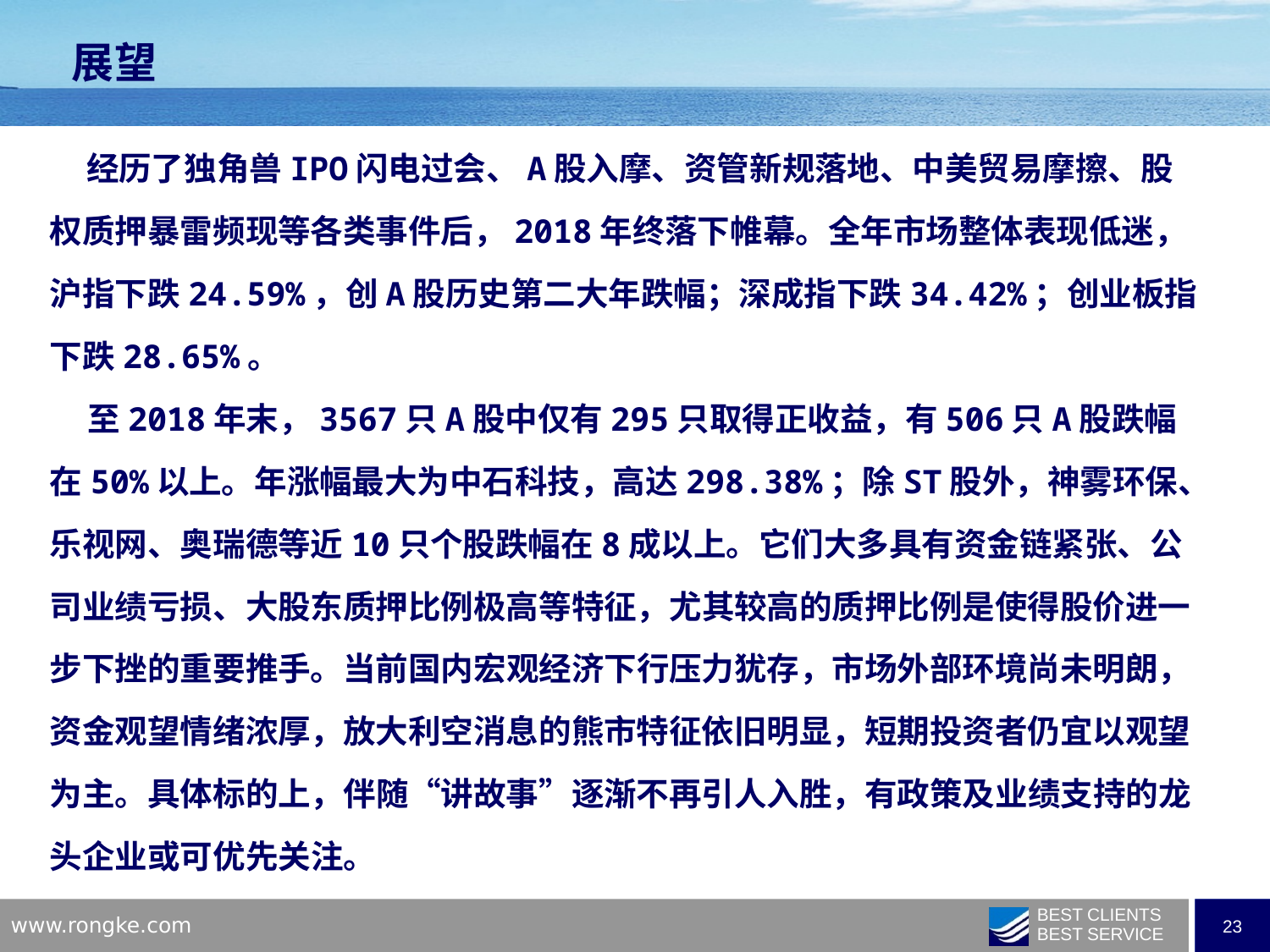

展望
    经历了独角兽IPO闪电过会、A股入摩、资管新规落地、中美贸易摩擦、股权质押暴雷频现等各类事件后，2018年终落下帷幕。全年市场整体表现低迷，沪指下跌24.59%，创A股历史第二大年跌幅；深成指下跌34.42%；创业板指下跌28.65%。
    至2018年末，3567只A股中仅有295只取得正收益，有506只A股跌幅在50%以上。年涨幅最大为中石科技，高达298.38%；除ST股外，神雾环保、乐视网、奥瑞德等近10只个股跌幅在8成以上。它们大多具有资金链紧张、公司业绩亏损、大股东质押比例极高等特征，尤其较高的质押比例是使得股价进一步下挫的重要推手。当前国内宏观经济下行压力犹存，市场外部环境尚未明朗，资金观望情绪浓厚，放大利空消息的熊市特征依旧明显，短期投资者仍宜以观望为主。具体标的上，伴随“讲故事”逐渐不再引人入胜，有政策及业绩支持的龙头企业或可优先关注。